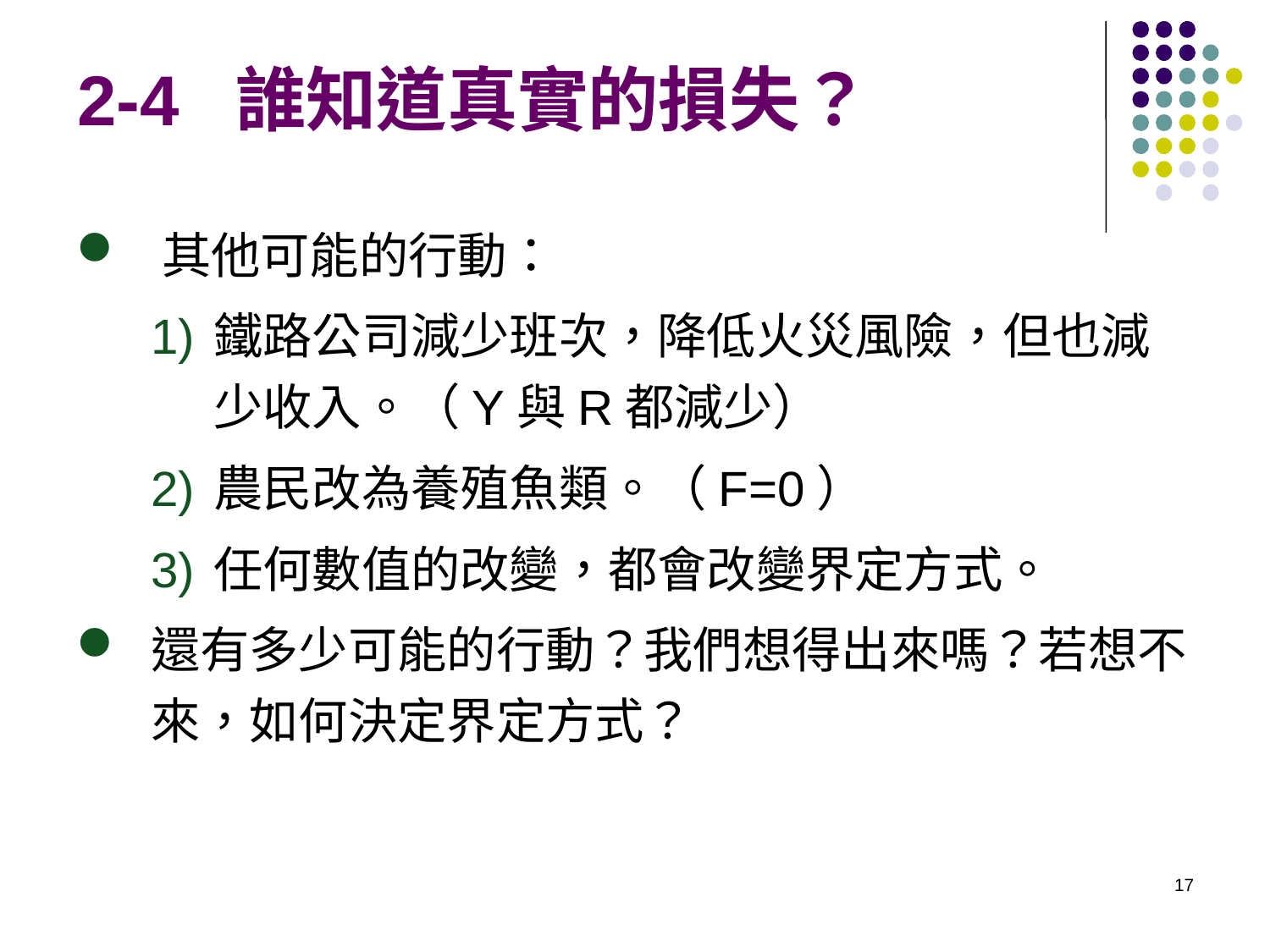

# 2-4  誰知道真實的損失？
 其他可能的行動：
鐵路公司減少班次，降低火災風險，但也減少收入。（Y與R都減少）
農民改為養殖魚類。（F=0）
任何數值的改變，都會改變界定方式。
還有多少可能的行動？我們想得出來嗎？若想不來，如何決定界定方式？

17